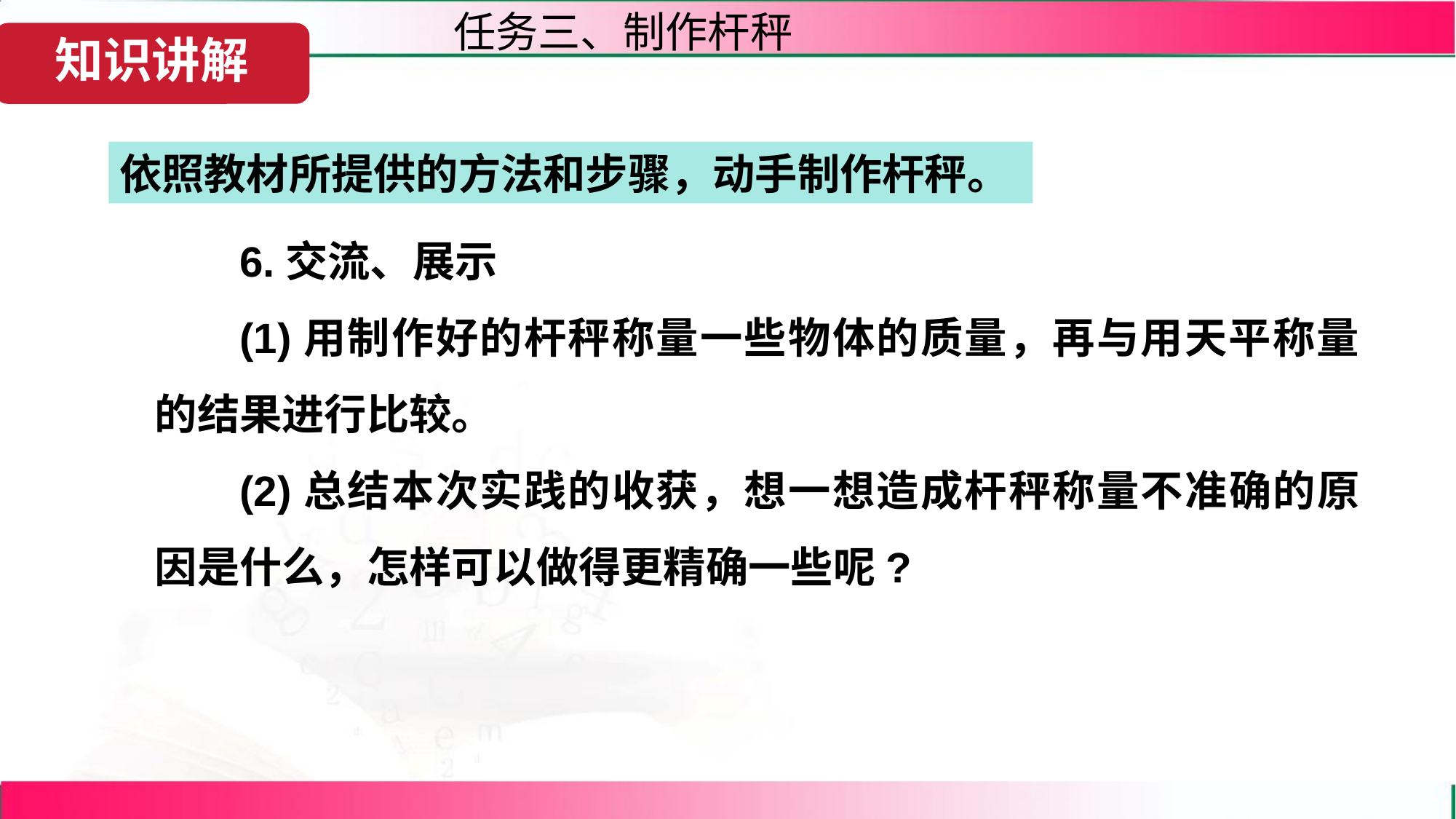

任务三、制作杆秤

依照教材所提供的方法和步骤，动手制作杆秤。
6.交流、展示
(1)用制作好的杆秤称量一些物体的质量，再与用天平称量的结果进行比较。
(2)总结本次实践的收获，想一想造成杆秤称量不准确的原因是什么，怎样可以做得更精确一些呢?